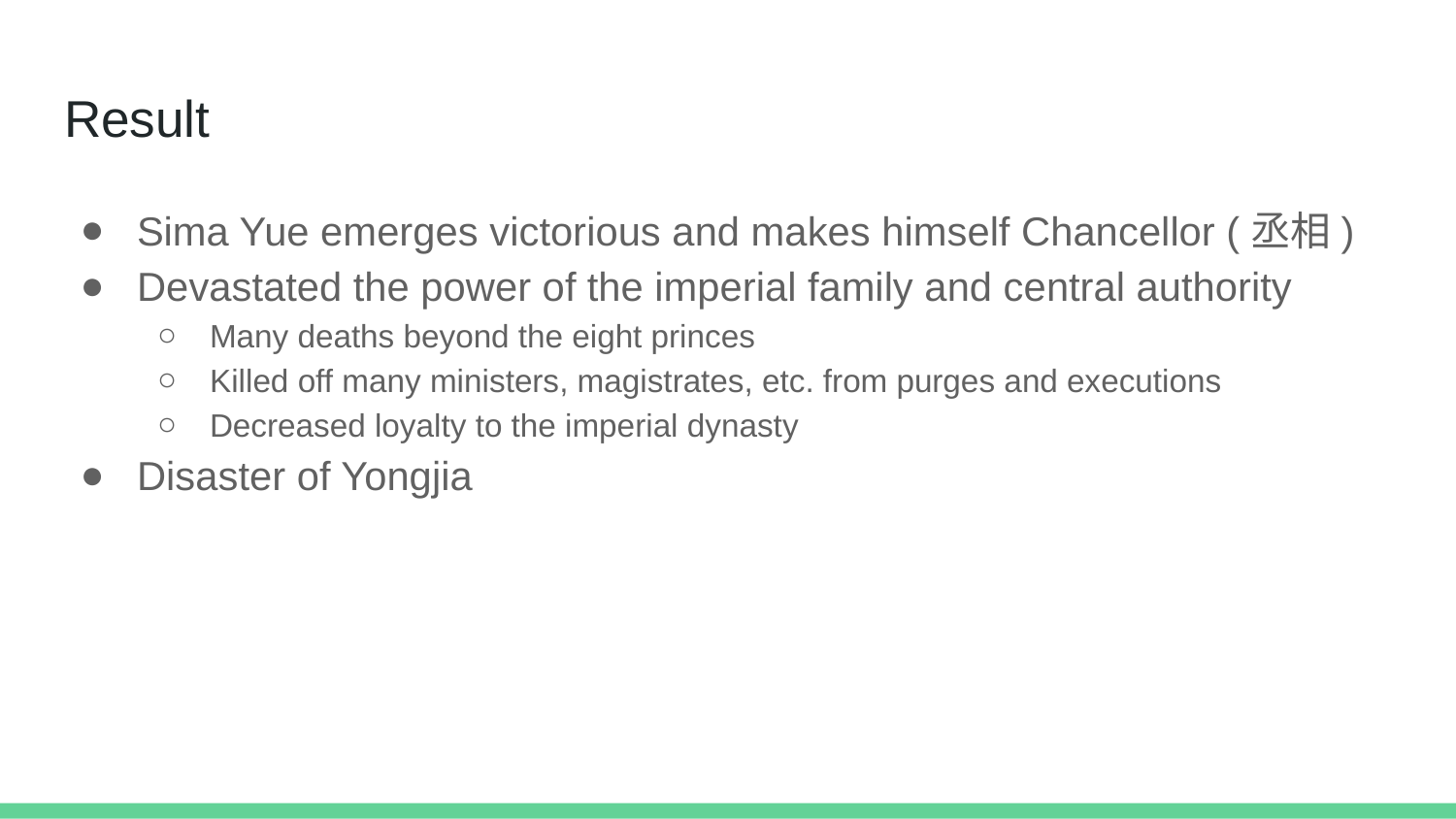

# Result
Sima Yue emerges victorious and makes himself Chancellor (丞相)
Devastated the power of the imperial family and central authority
Many deaths beyond the eight princes
Killed off many ministers, magistrates, etc. from purges and executions
Decreased loyalty to the imperial dynasty
Disaster of Yongjia